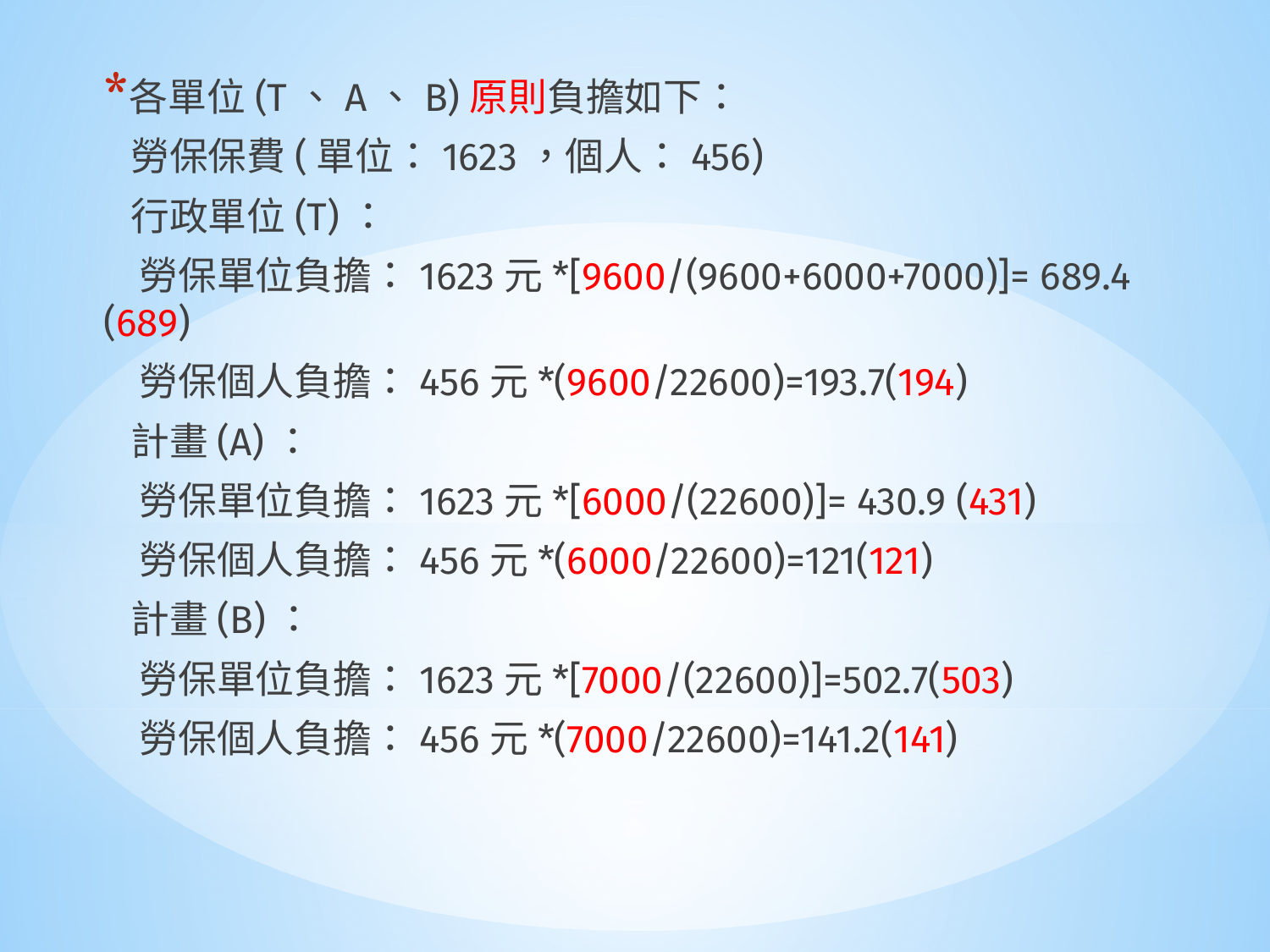

各單位(T、A、B)原則負擔如下：
  勞保保費(單位：1623，個人：456)
  行政單位(T)：
   勞保單位負擔：1623元*[9600/(9600+6000+7000)]= 689.4 (689)
   勞保個人負擔：456元*(9600/22600)=193.7(194)
  計畫(A)：
   勞保單位負擔：1623元*[6000/(22600)]= 430.9 (431)
   勞保個人負擔：456元*(6000/22600)=121(121)
  計畫(B)：
   勞保單位負擔：1623元*[7000/(22600)]=502.7(503)
   勞保個人負擔：456元*(7000/22600)=141.2(141)